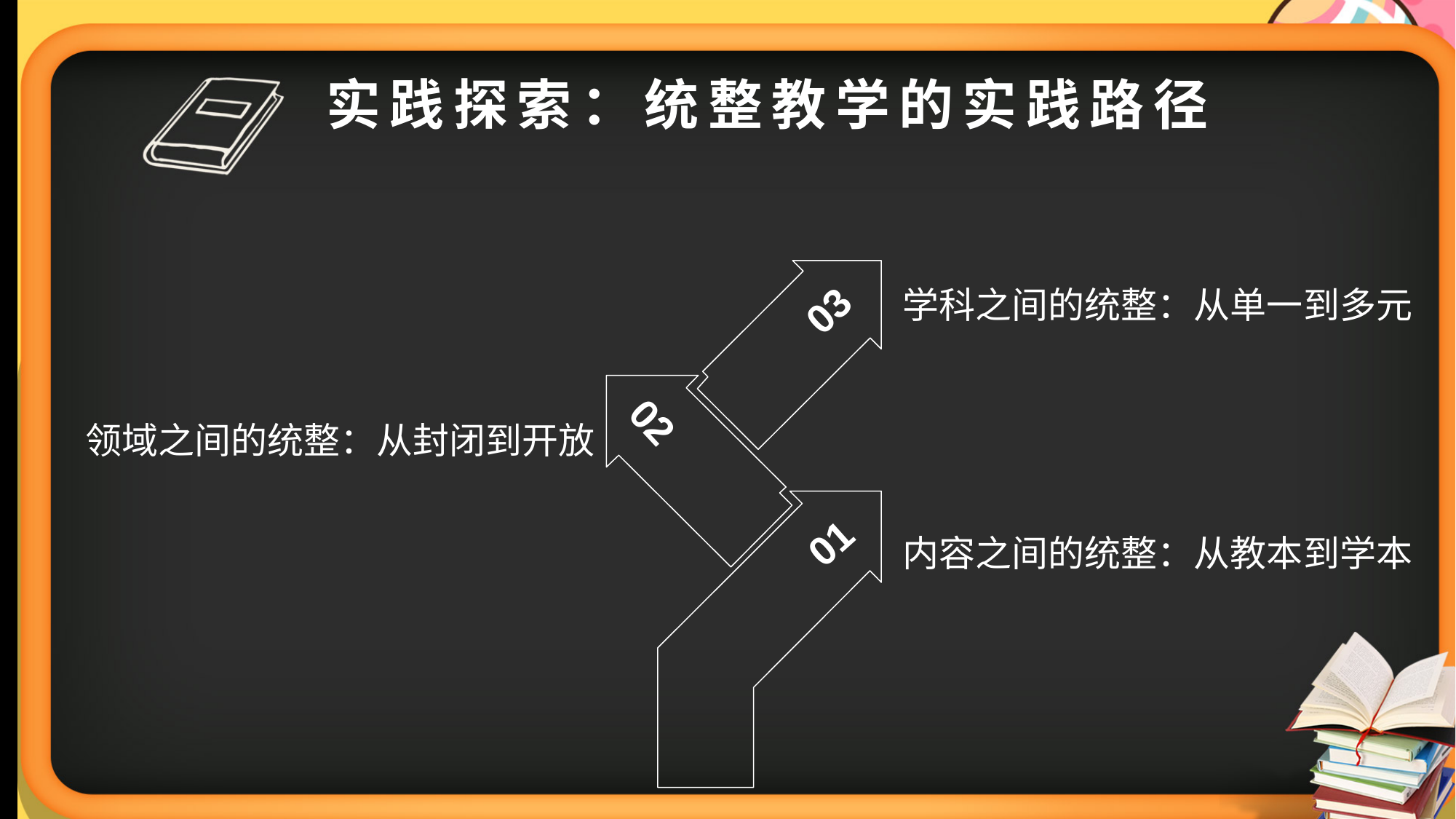

# 实践探索：统整教学的实践路径
学科之间的统整：从单一到多元

03
领域之间的统整：从封闭到开放

02
内容之间的统整：从教本到学本

01